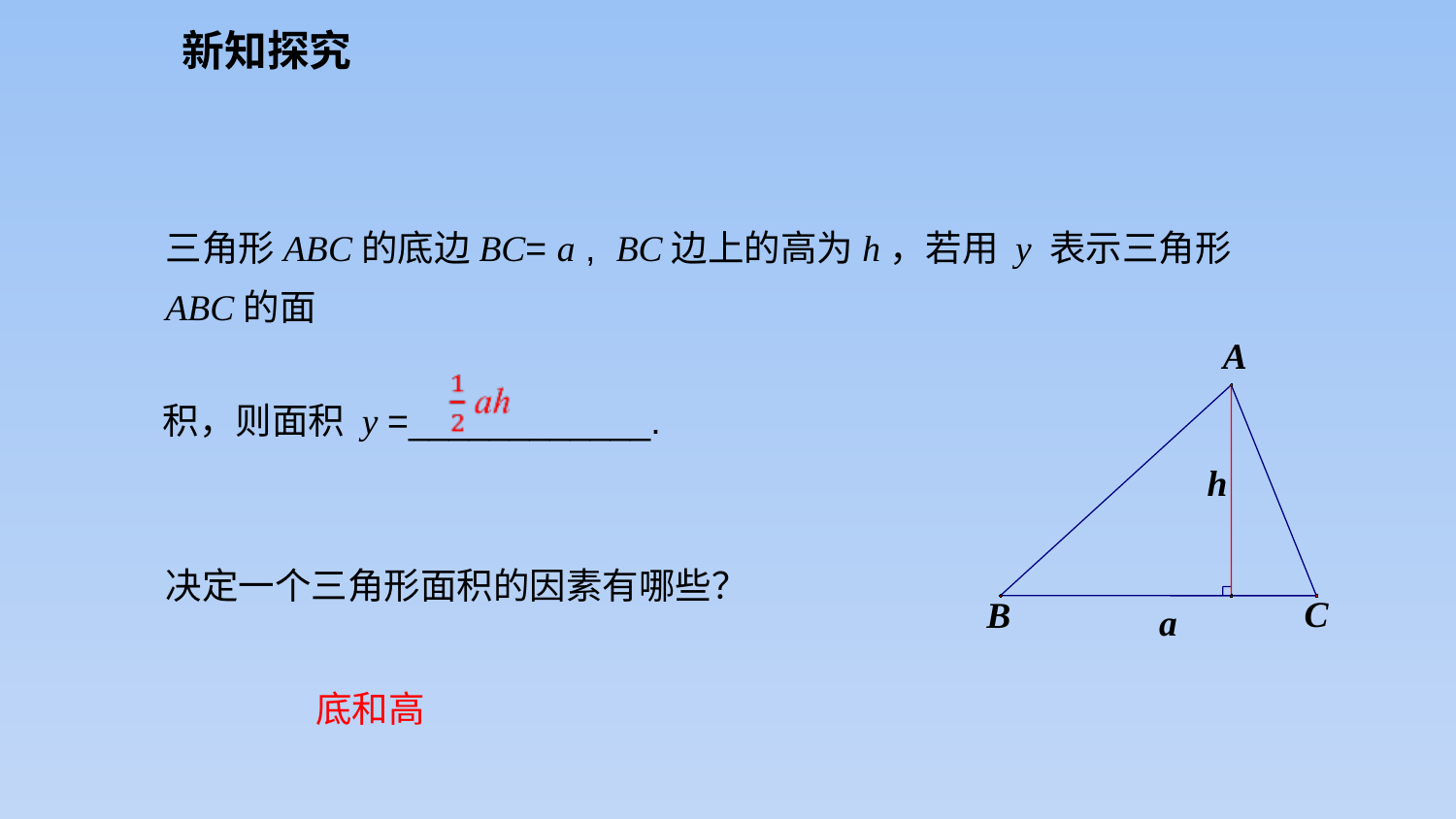

新知探究
三角形ABC的底边BC= a ,  BC边上的高为h，若用 y 表示三角形ABC的面
A

积，则面积 y =____________.
h
决定一个三角形面积的因素有哪些？
C
B
a
底和高